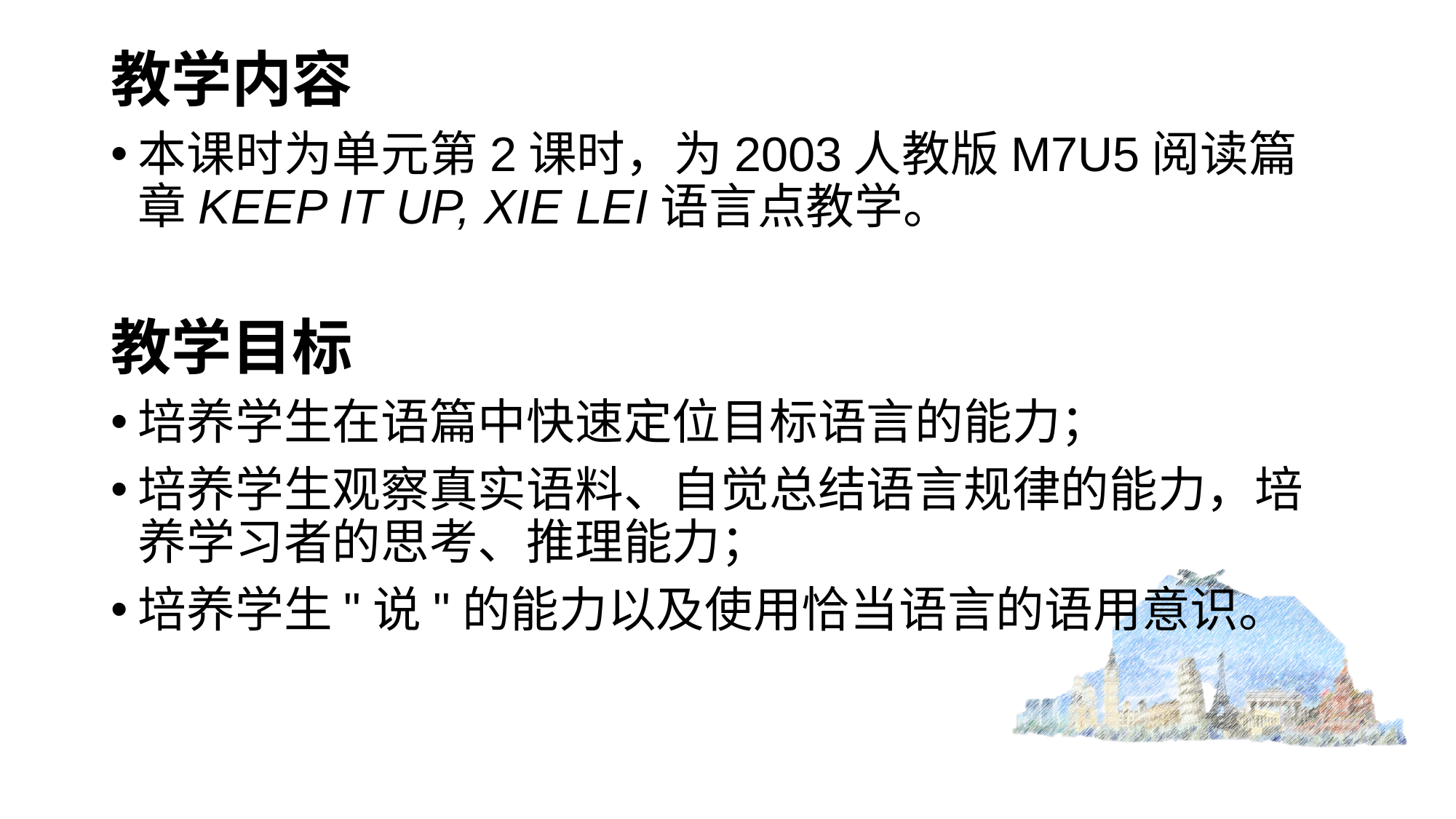

教学内容
本课时为单元第2课时，为2003人教版M7U5阅读篇章KEEP IT UP, XIE LEI语言点教学。

教学目标
培养学生在语篇中快速定位目标语言的能力；
培养学生观察真实语料、自觉总结语言规律的能力，培养学习者的思考、推理能力；
培养学生"说"的能力以及使用恰当语言的语用意识。